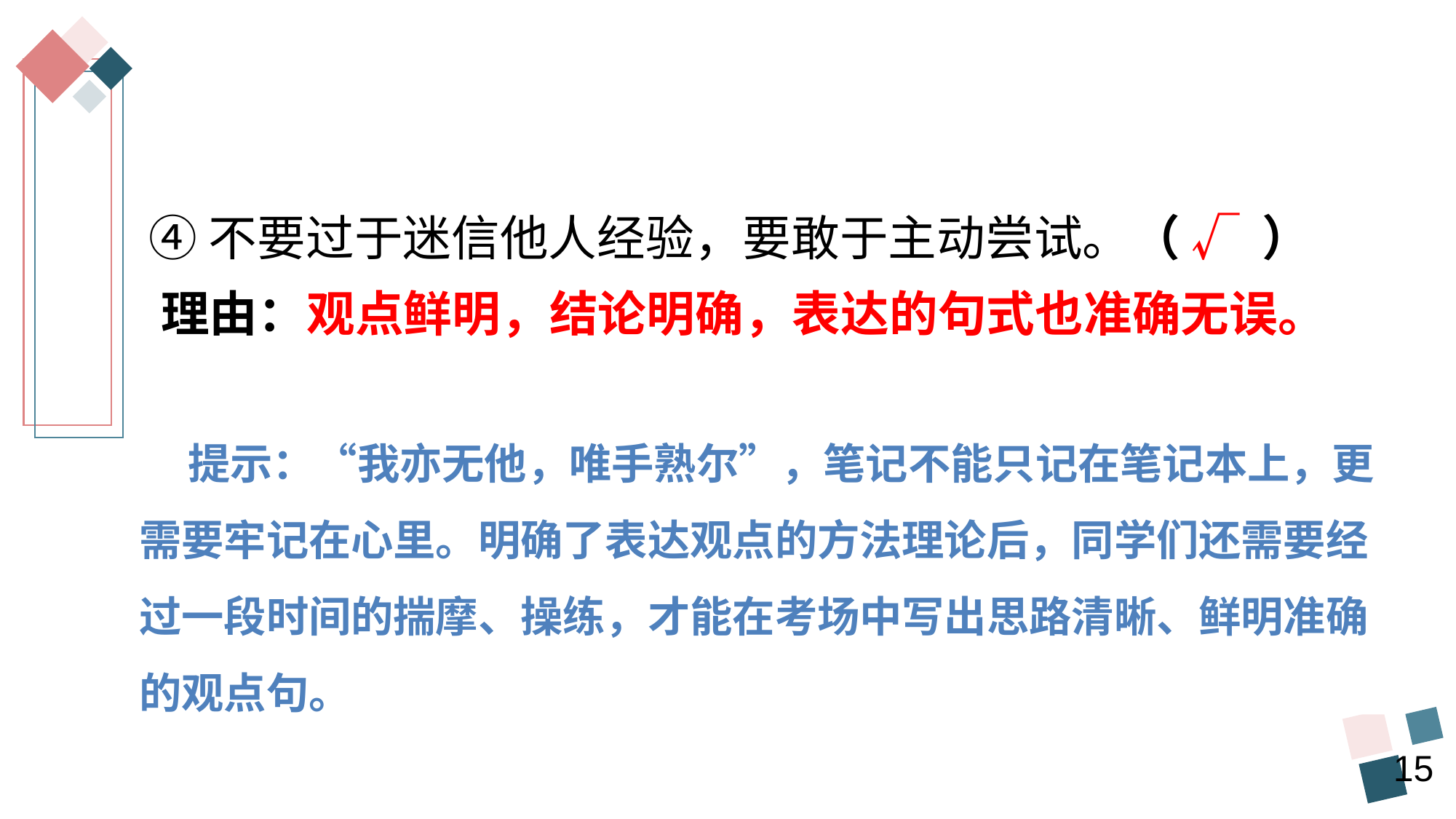

④不要过于迷信他人经验，要敢于主动尝试。（ √  ）
    理由：观点鲜明，结论明确，表达的句式也准确无误。

    提示：“我亦无他，唯手熟尔”，笔记不能只记在笔记本上，更需要牢记在心里。明确了表达观点的方法理论后，同学们还需要经过一段时间的揣摩、操练，才能在考场中写出思路清晰、鲜明准确的观点句。
15